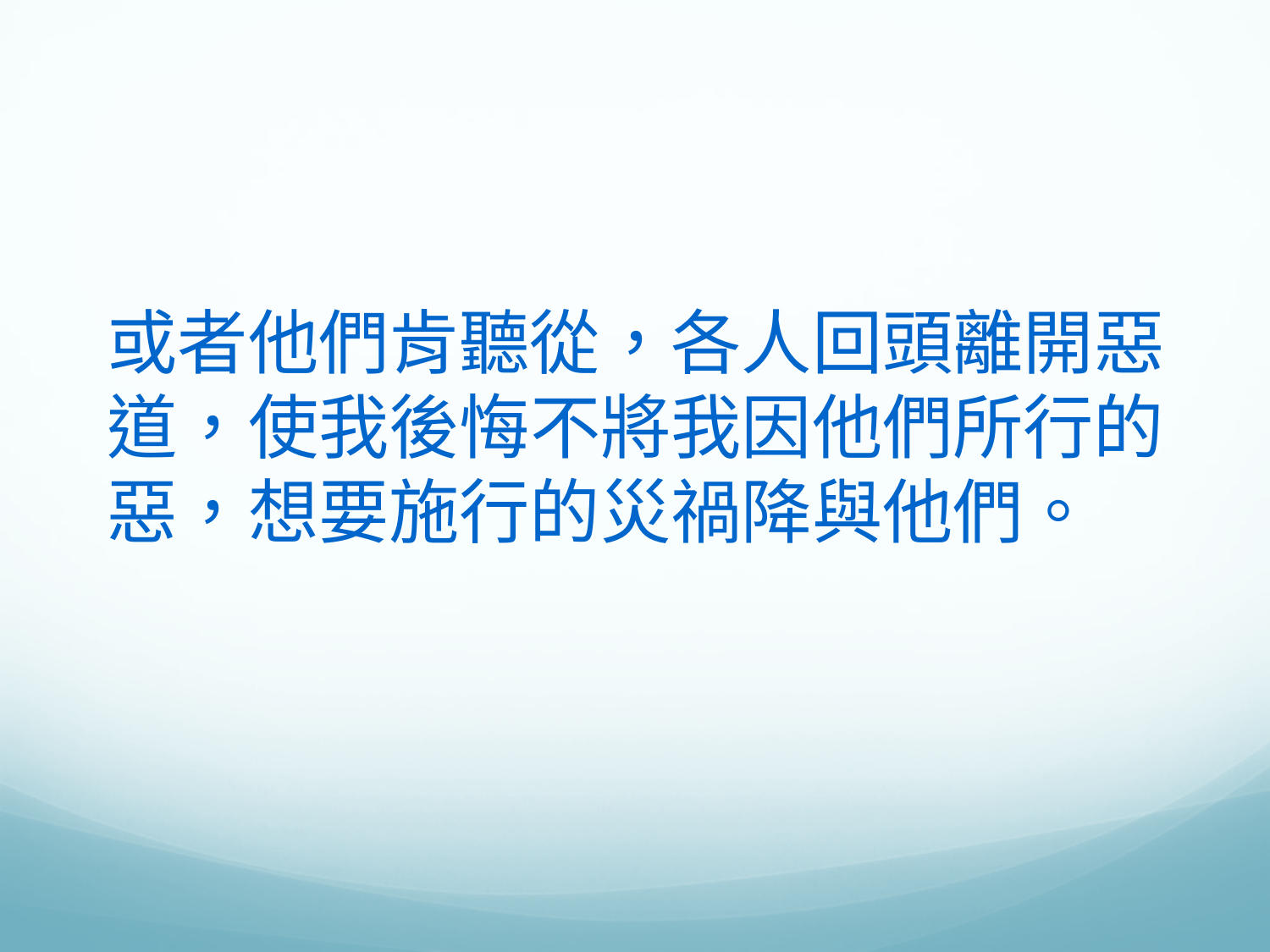

或者他們肯聽從，各人回頭離開惡道，使我後悔不將我因他們所行的惡，想要施行的災禍降與他們。